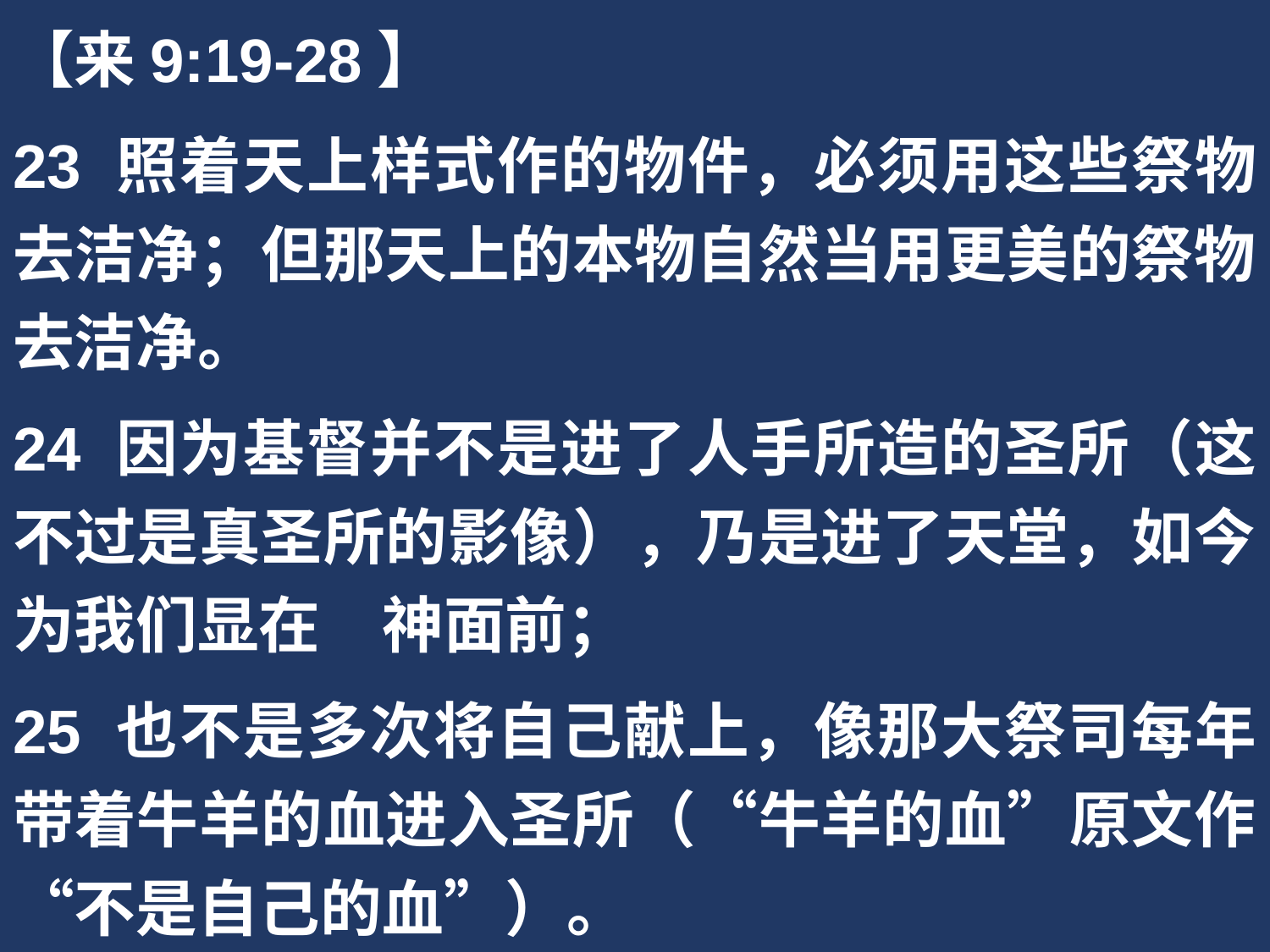

【来9:19-28】
23 照着天上样式作的物件，必须用这些祭物去洁净；但那天上的本物自然当用更美的祭物去洁净。
24 因为基督并不是进了人手所造的圣所（这不过是真圣所的影像），乃是进了天堂，如今为我们显在　神面前；
25 也不是多次将自己献上，像那大祭司每年带着牛羊的血进入圣所（“牛羊的血”原文作“不是自己的血”）。